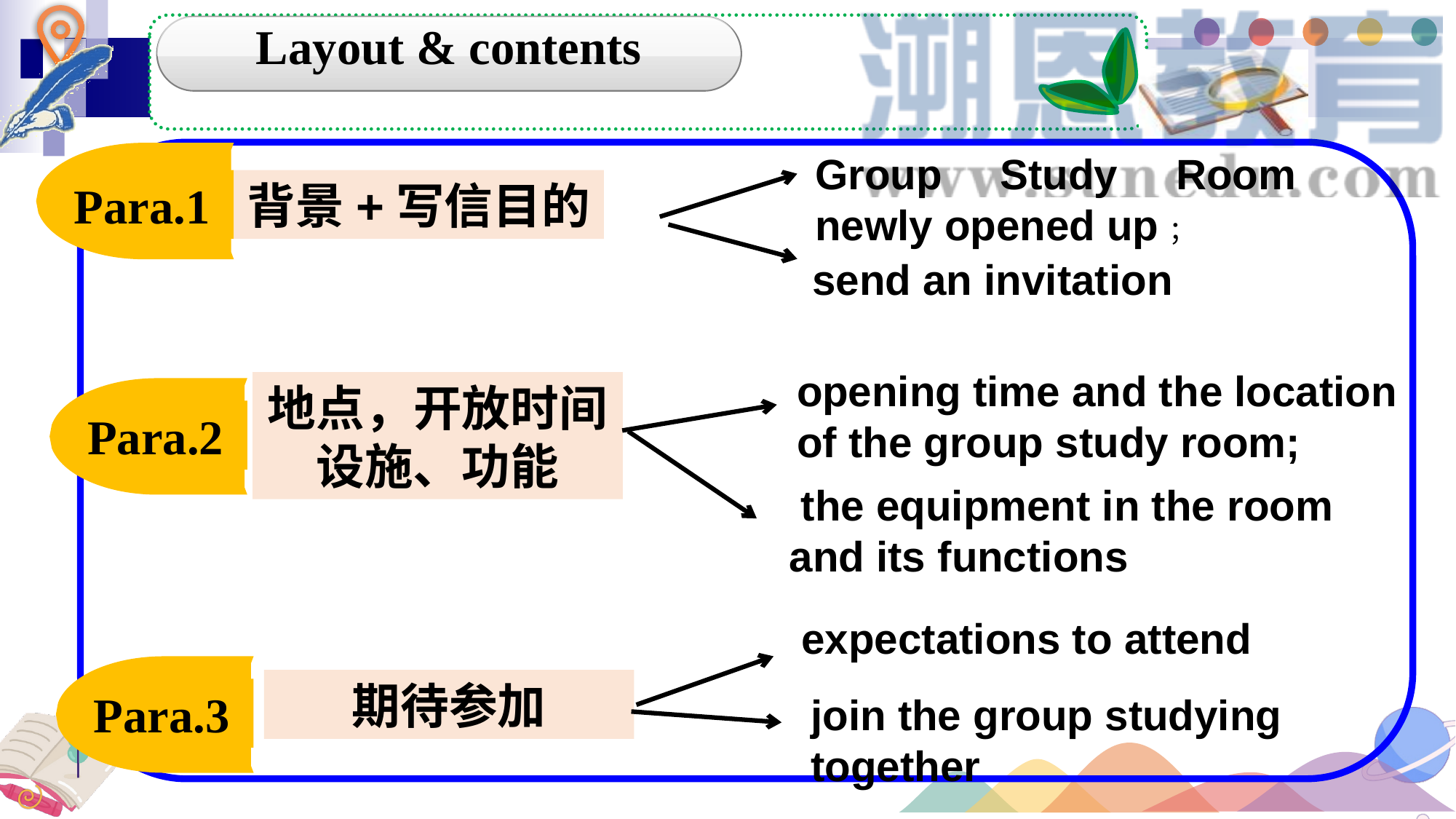

Layout & contents

Group Study Room newly opened up；

Para.1
背景+写信目的
send an invitation
opening time and the location of the group study room;
地点，开放时间
设施、功能

Para.2
 the equipment in the room and its functions
expectations to attend

Para.3
期待参加
join the group studying together